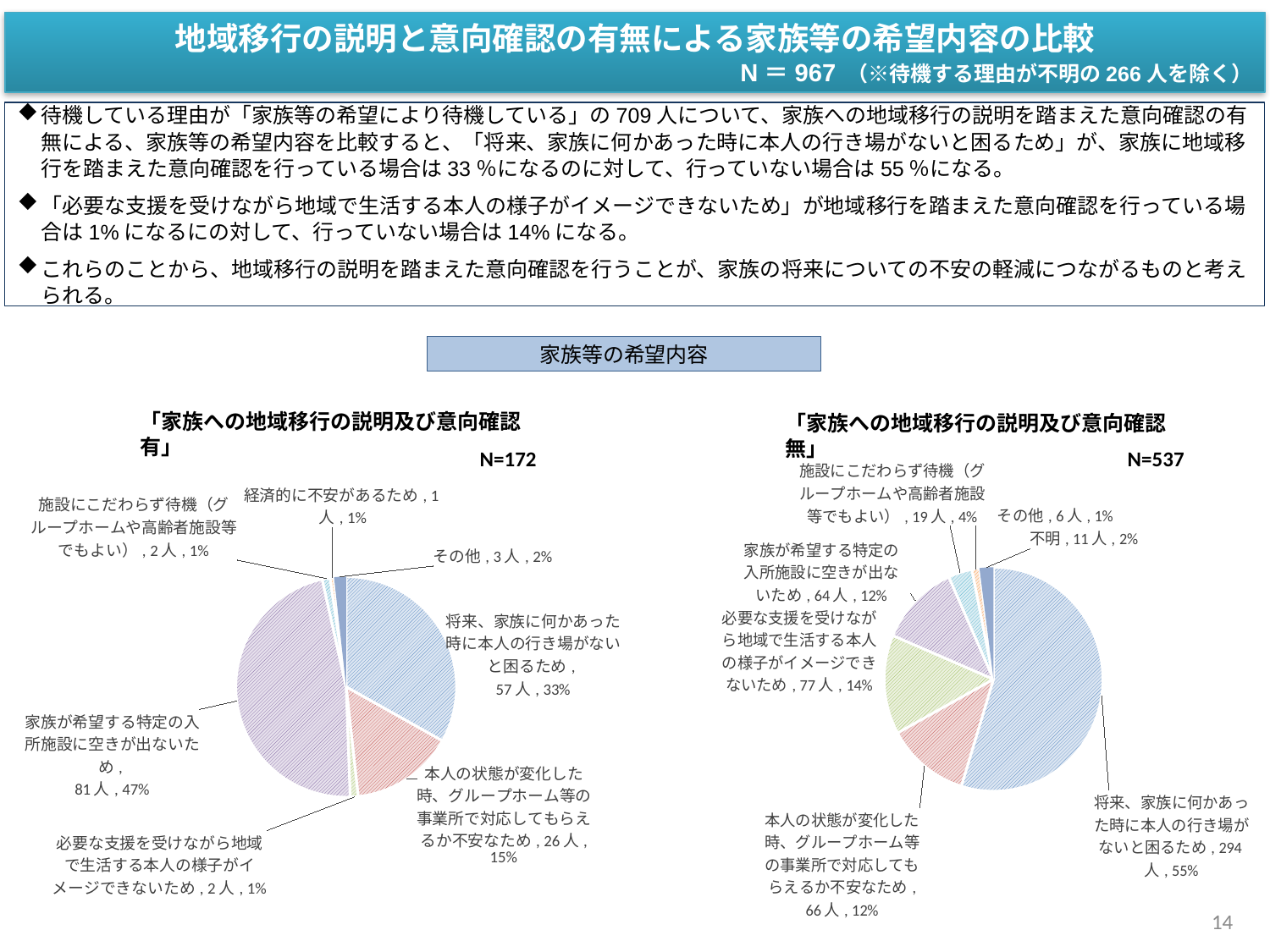

地域移行の説明と意向確認の有無による家族等の希望内容の比較
N＝967 （※待機する理由が不明の266人を除く）
待機している理由が「家族等の希望により待機している」の709人について、家族への地域移行の説明を踏まえた意向確認の有無による、家族等の希望内容を比較すると、「将来、家族に何かあった時に本人の行き場がないと困るため」が、家族に地域移行を踏まえた意向確認を行っている場合は33％になるのに対して、行っていない場合は55％になる。
「必要な支援を受けながら地域で生活する本人の様子がイメージできないため」が地域移行を踏まえた意向確認を行っている場合は1%になるにの対して、行っていない場合は14%になる。
これらのことから、地域移行の説明を踏まえた意向確認を行うことが、家族の将来についての不安の軽減につながるものと考えられる。

### Chart

| Category | 家族等の希望内容 |
|---|---|
| 将来、家族に何かあった時に本人の行き場がないと困るため | 57.0 |
| 本人の状態が変化した時、グループホーム等の事業所で対応してもらえるか不安なため | 26.0 |
| 必要な支援を受けながら地域で生活する本人の様子がイメージできないため | 2.0 |
| 家族が希望する特定の入所施設に空きが出ないため | 81.0 |
| 施設にこだわらず待機（グループホームや高齢者施設等でもよい） | 2.0 |
| 経済的に不安があるため | 1.0 |
| その他 | 3.0 |
家族等の希望内容

### Chart

| Category | 家族等の希望内容 |
|---|---|
| 将来、家族に何かあった時に本人の行き場がないと困るため | 294.0 |
| 本人の状態が変化した時、グループホーム等の事業所で対応してもらえるか不安なため | 66.0 |
| 必要な支援を受けながら地域で生活する本人の様子がイメージできないため | 77.0 |
| 家族が希望する特定の入所施設に空きが出ないため | 64.0 |
| 施設にこだわらず待機（グループホームや高齢者施設等でもよい） | 19.0 |
| その他 | 6.0 |
| 不明 | 11.0 |
「家族への地域移行の説明及び意向確認　有」
「家族への地域移行の説明及び意向確認　無」
N=172
N=537
14